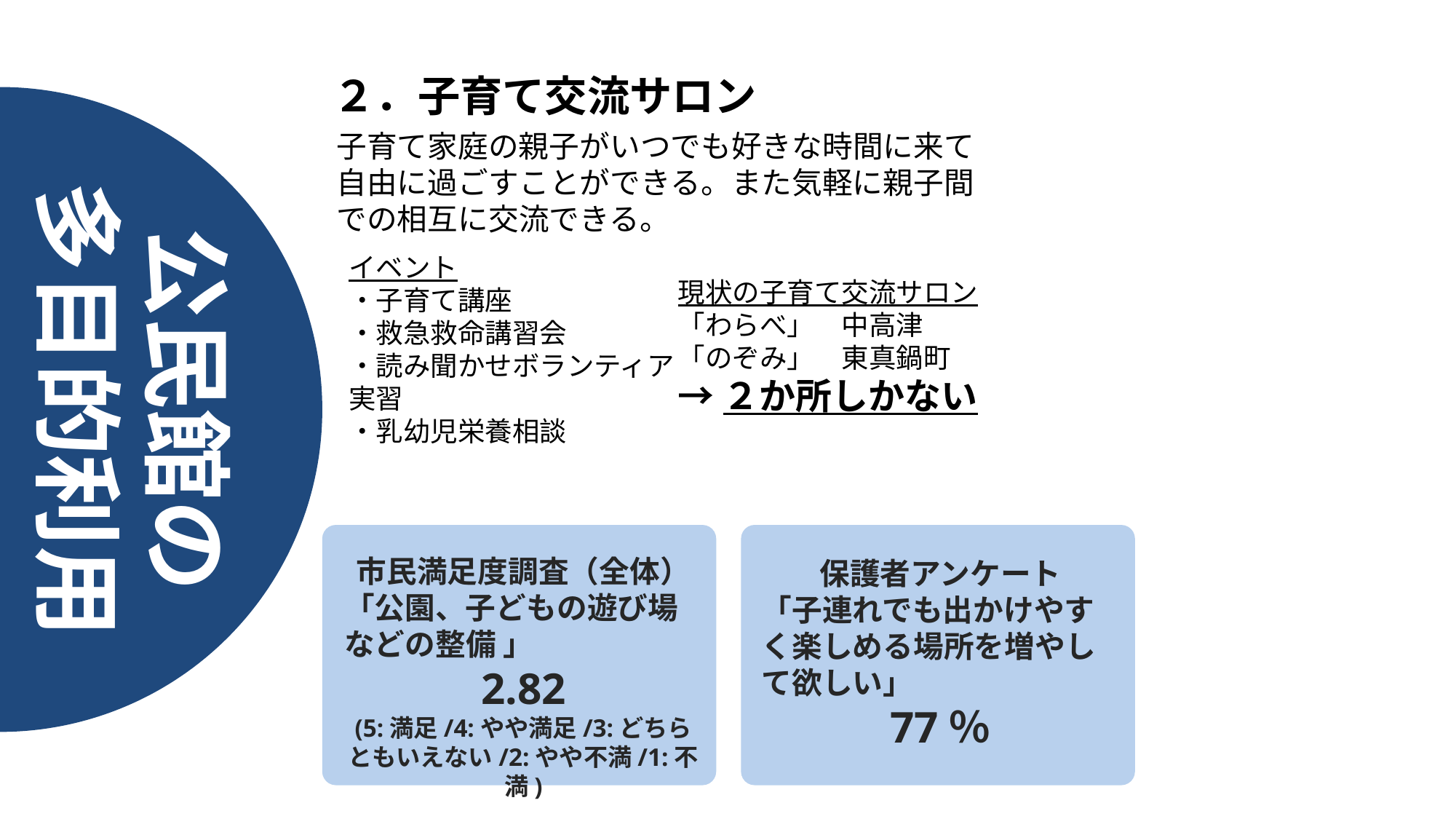

地域・都市構造や
公共サービスを
アップデート
２．子育て交流サロン

子育て家庭の親子がいつでも好きな時間に来て自由に過ごすことができる。また気軽に親子間での相互に交流できる。
公民館の
多目的利用
イベント
・子育て講座
・救急救命講習会
・読み聞かせボランティア
実習
・乳幼児栄養相談
現状の子育て交流サロン
「わらべ」　中高津
「のぞみ」　東真鍋町
→２か所しかない

市民満足度調査（全体）
「公園、子どもの遊び場などの整備 」
2.82
(5:満足/4:やや満足/3:どちらともいえない/2:やや不満/1:不満)​

保護者アンケート
「子連れでも出かけやすく楽しめる場所を増やして欲しい」
77％